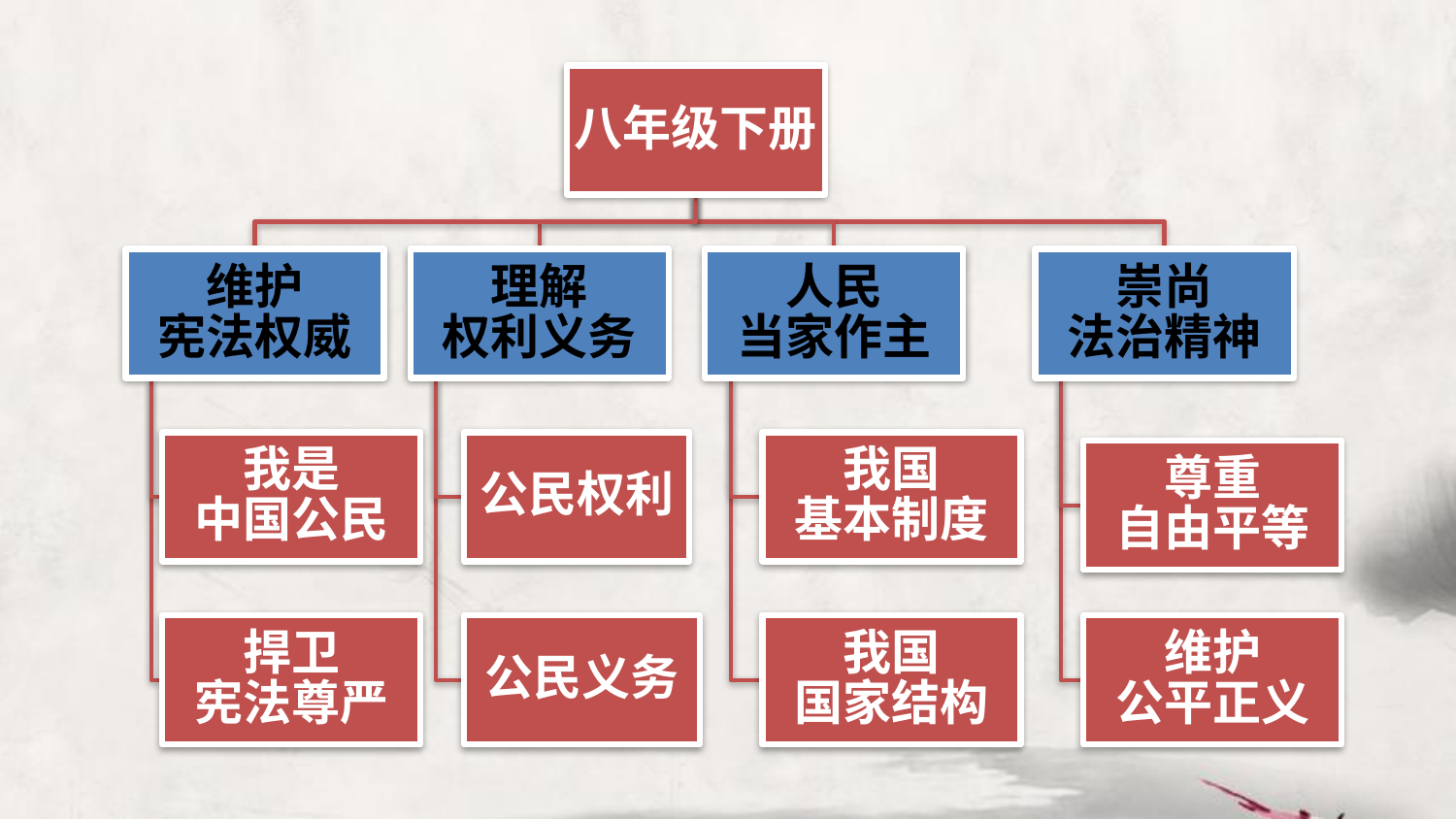

八年级下册
维护
宪法权威
我是
中国公民
捍卫
宪法尊严
理解
权利义务
公民权利
公民义务
人民
当家作主
我国
基本制度
我国
国家结构
崇尚
法治精神
尊重
自由平等
维护
公平正义